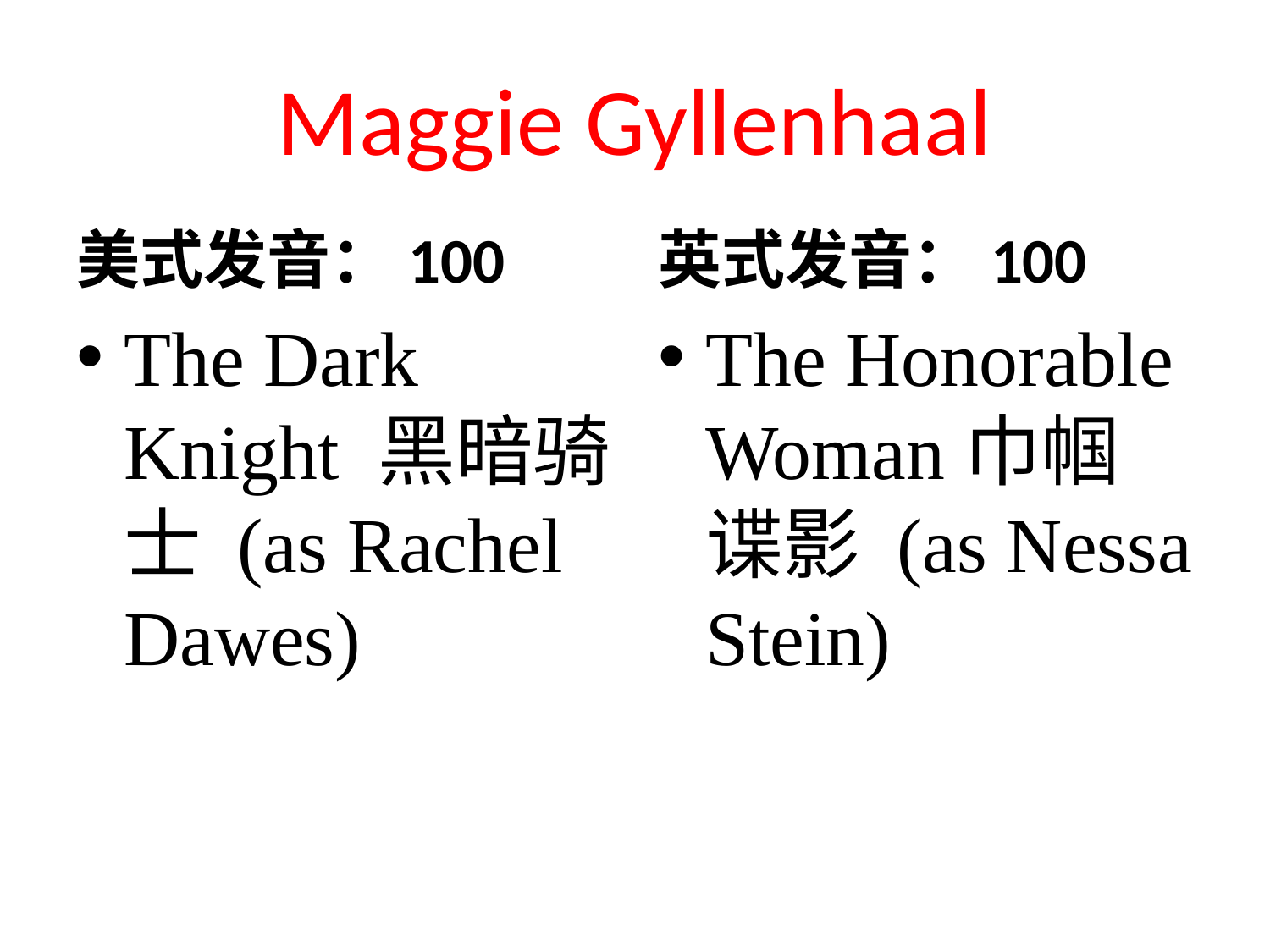

# Maggie Gyllenhaal
美式发音：100
英式发音：100
The Dark Knight 黑暗骑士 (as Rachel Dawes)
The Honorable Woman巾帼谍影 (as Nessa Stein)